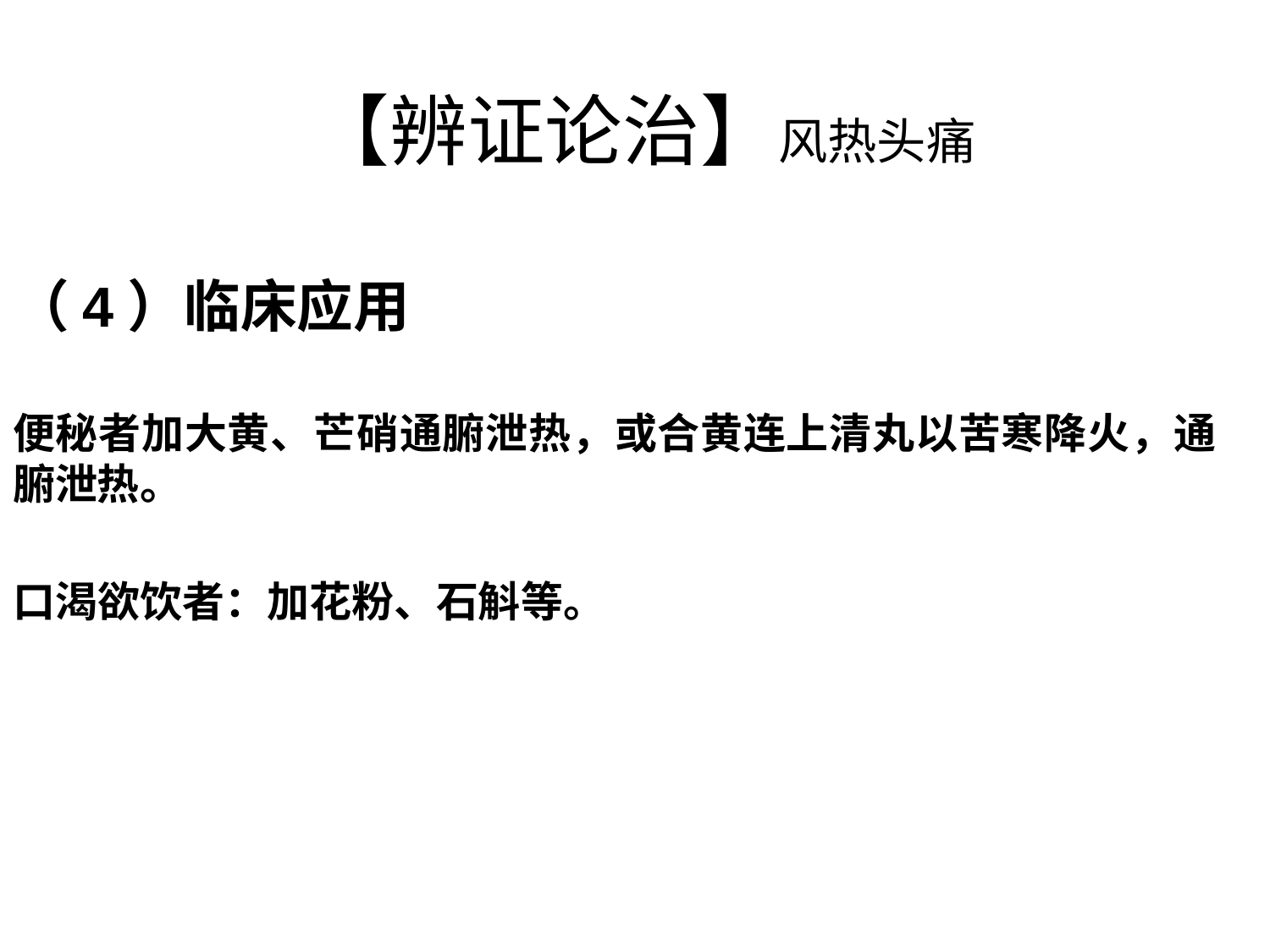

# 【辨证论治】风热头痛
（4）临床应用

便秘者加大黄、芒硝通腑泄热，或合黄连上清丸以苦寒降火，通腑泄热。

口渴欲饮者：加花粉、石斛等。